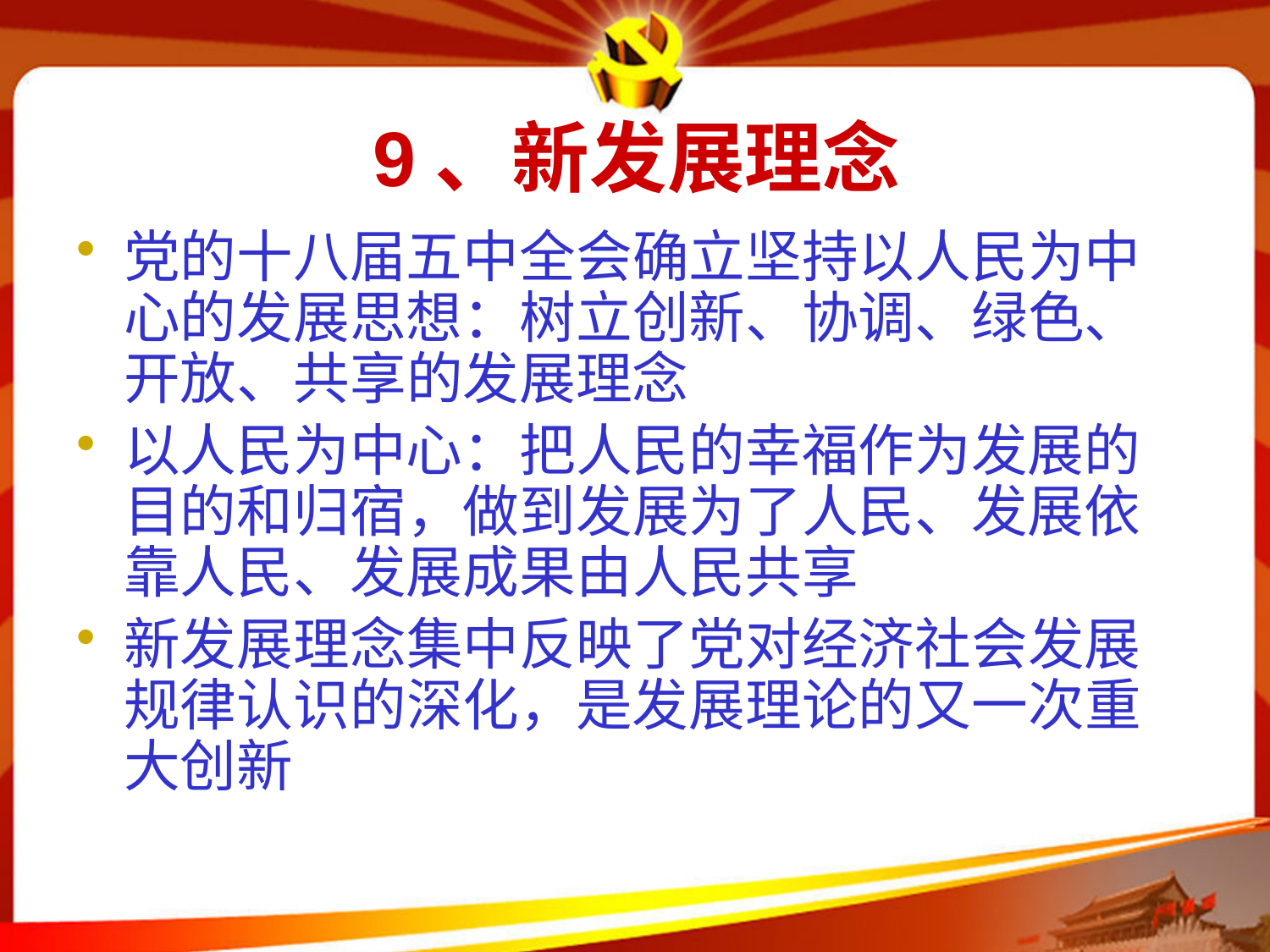

# 9、新发展理念
党的十八届五中全会确立坚持以人民为中心的发展思想：树立创新、协调、绿色、开放、共享的发展理念
以人民为中心：把人民的幸福作为发展的目的和归宿，做到发展为了人民、发展依靠人民、发展成果由人民共享
新发展理念集中反映了党对经济社会发展规律认识的深化，是发展理论的又一次重大创新